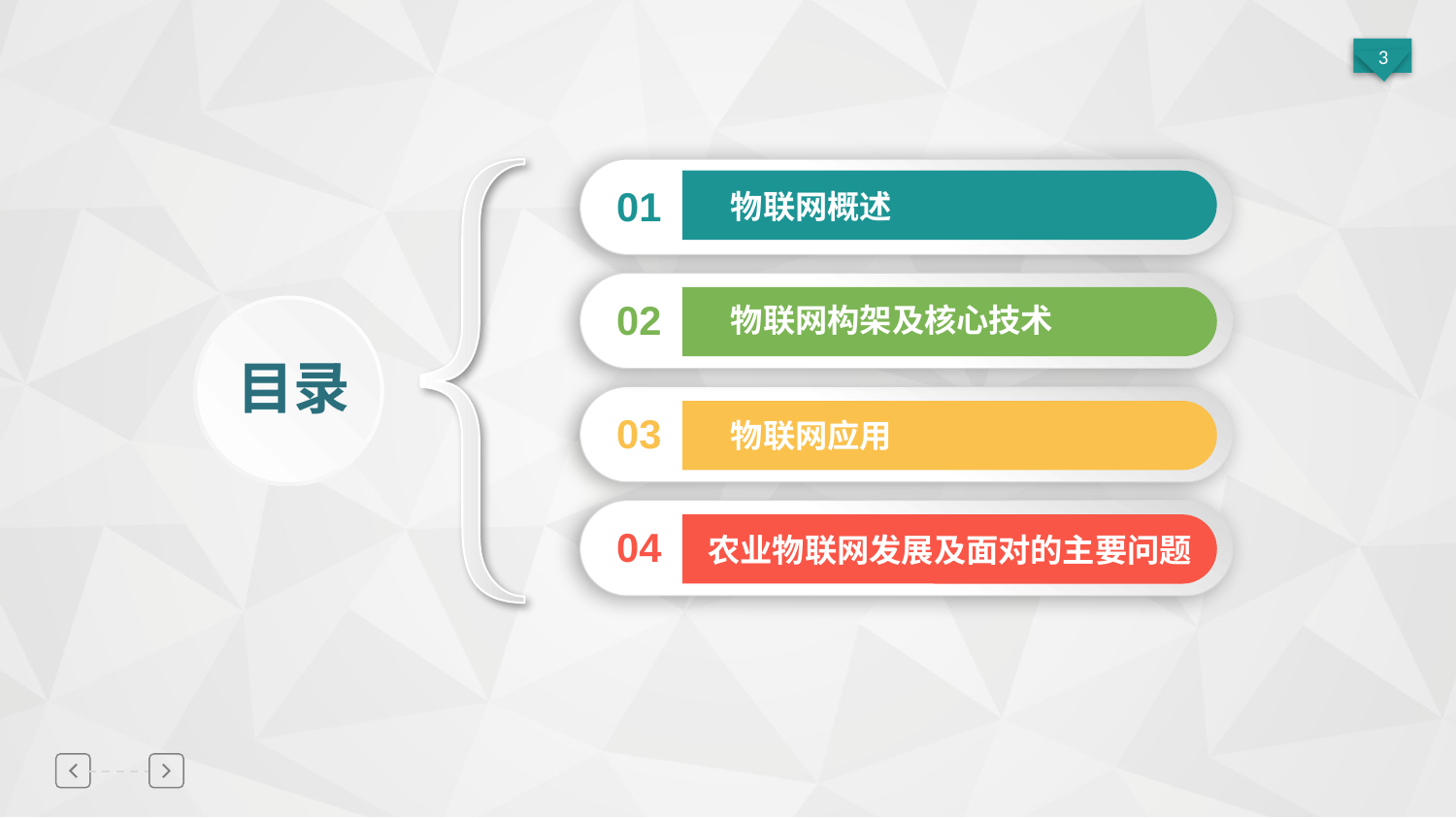

01
物联网概述

02
物联网构架及核心技术

目录

03
物联网应用

04
农业物联网发展及面对的主要问题